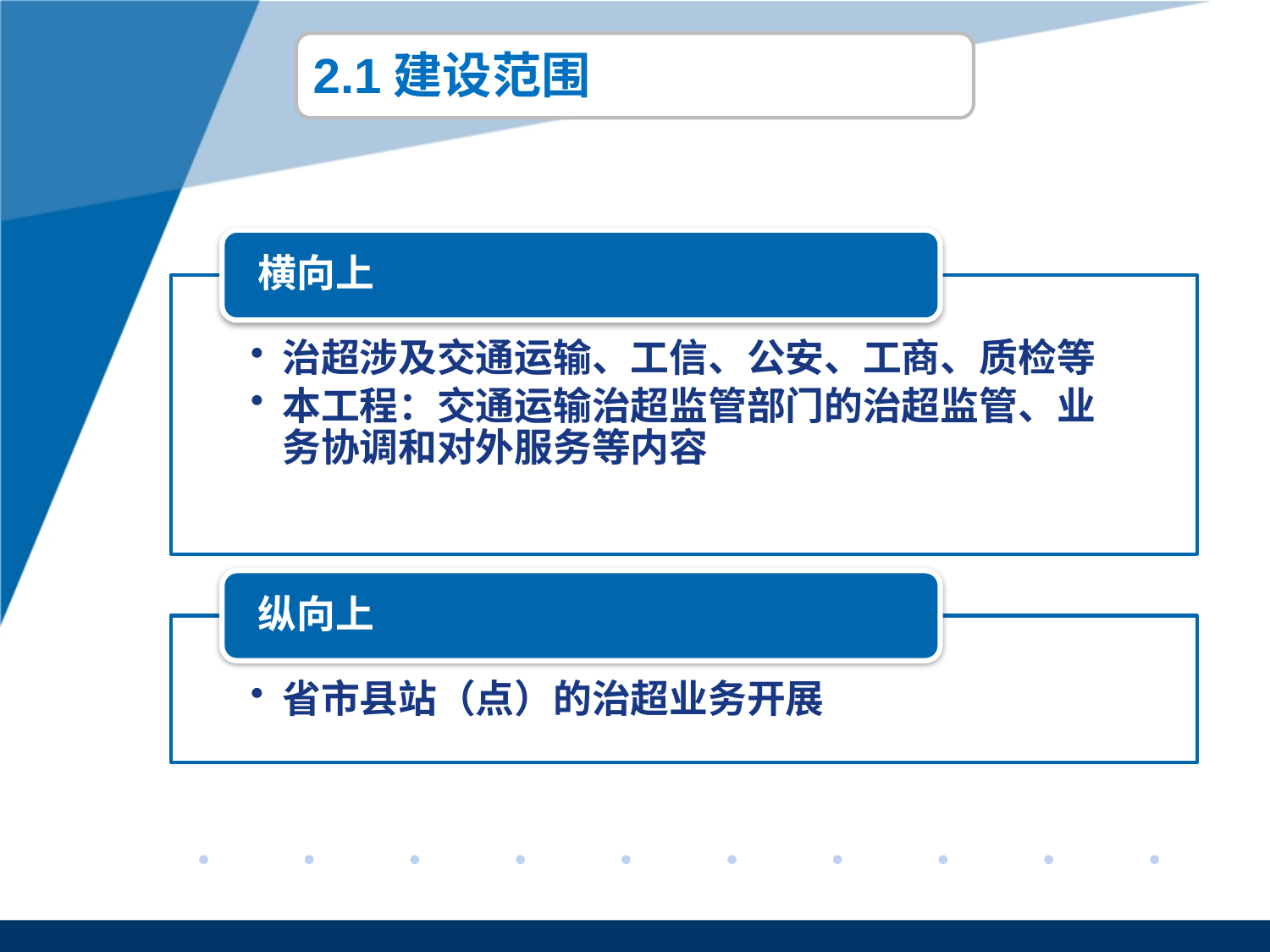

2.1建设范围
治超涉及交通运输、工信、公安、工商、质检等
本工程：交通运输治超监管部门的治超监管、业务协调和对外服务等内容
横向上
省市县站（点）的治超业务开展
纵向上